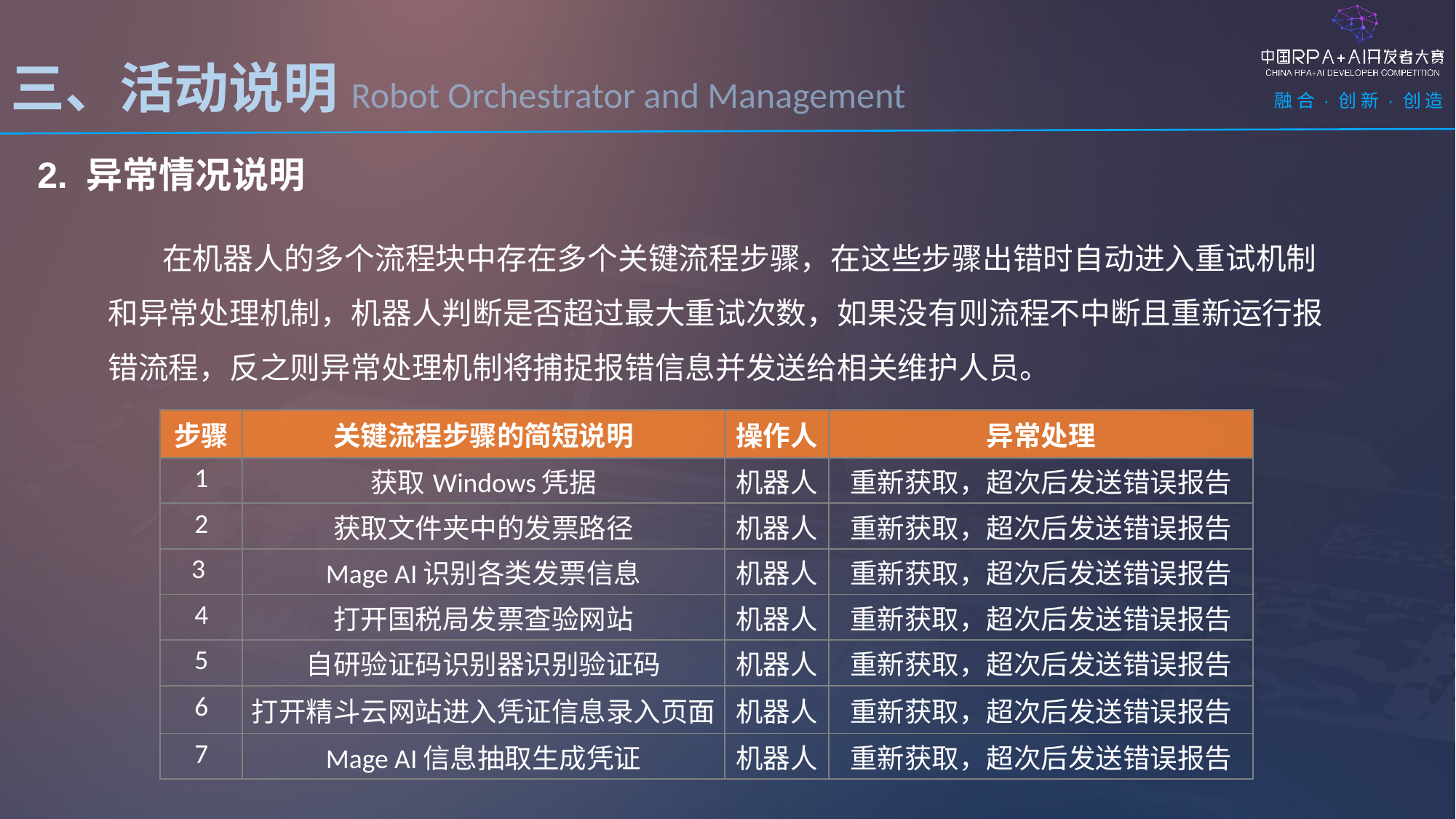

三、活动说明Robot Orchestrator and Management
2. 异常情况说明
       在机器人的多个流程块中存在多个关键流程步骤，在这些步骤出错时自动进入重试机制和异常处理机制，机器人判断是否超过最大重试次数，如果没有则流程不中断且重新运行报错流程，反之则异常处理机制将捕捉报错信息并发送给相关维护人员。
| 步骤 | 关键流程步骤的简短说明 | 操作人 | 异常处理 |
| --- | --- | --- | --- |
| 1 | 获取Windows凭据 | 机器人 | 重新获取，超次后发送错误报告 |
| 2 | 获取文件夹中的发票路径 | 机器人 | 重新获取，超次后发送错误报告 |
| 3 | Mage AI识别各类发票信息 | 机器人 | 重新获取，超次后发送错误报告 |
| 4 | 打开国税局发票查验网站 | 机器人 | 重新获取，超次后发送错误报告 |
| 5 | 自研验证码识别器识别验证码 | 机器人 | 重新获取，超次后发送错误报告 |
| 6 | 打开精斗云网站进入凭证信息录入页面 | 机器人 | 重新获取，超次后发送错误报告 |
| 7 | Mage AI信息抽取生成凭证 | 机器人 | 重新获取，超次后发送错误报告 |